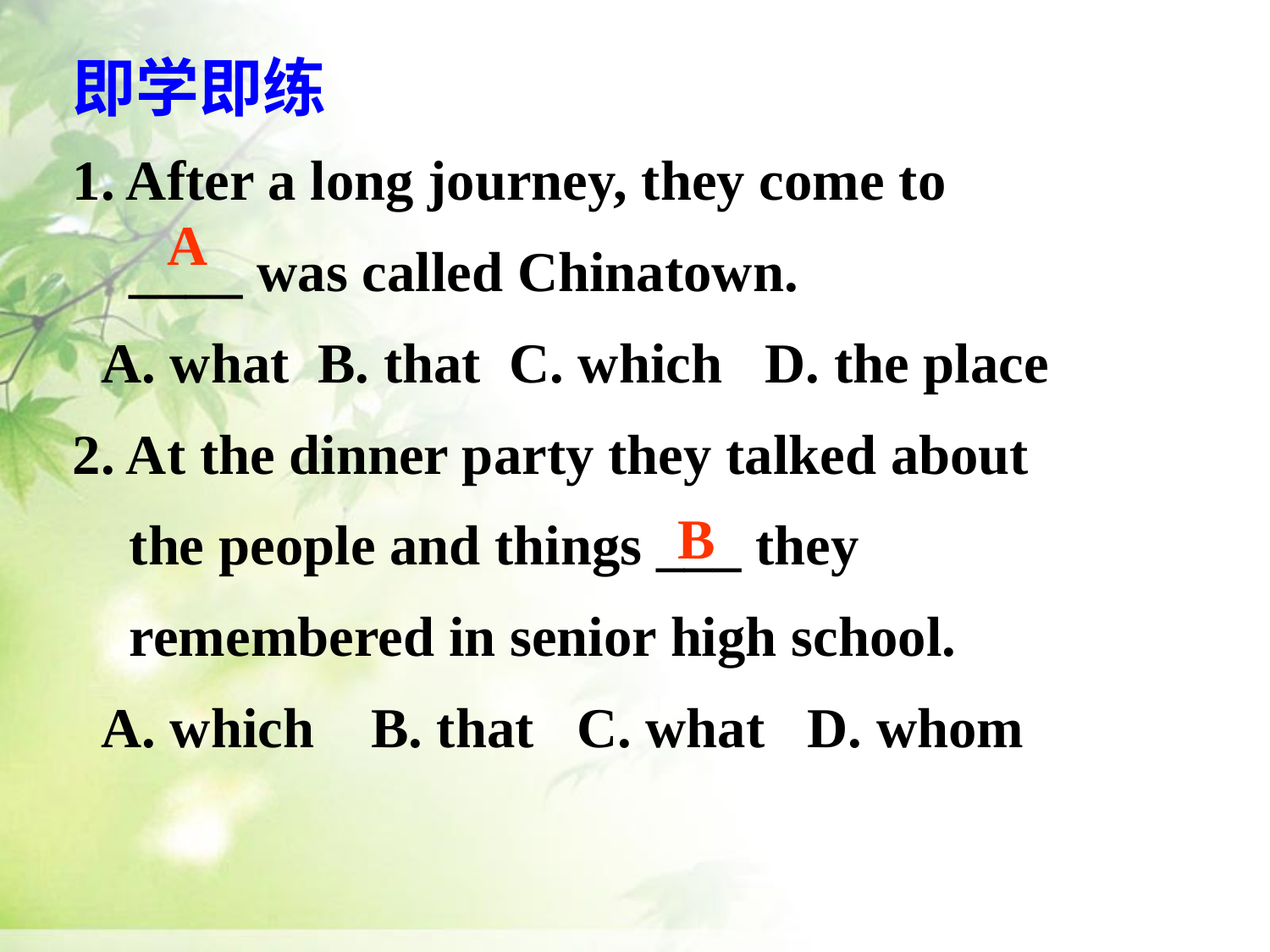

即学即练
1. After a long journey, they come to
    ____ was called Chinatown.
  A. what  B. that  C. which   D. the place
2. At the dinner party they talked about
    the people and things ___ they
    remembered in senior high school.
  A. which    B. that   C. what   D. whom
A
B